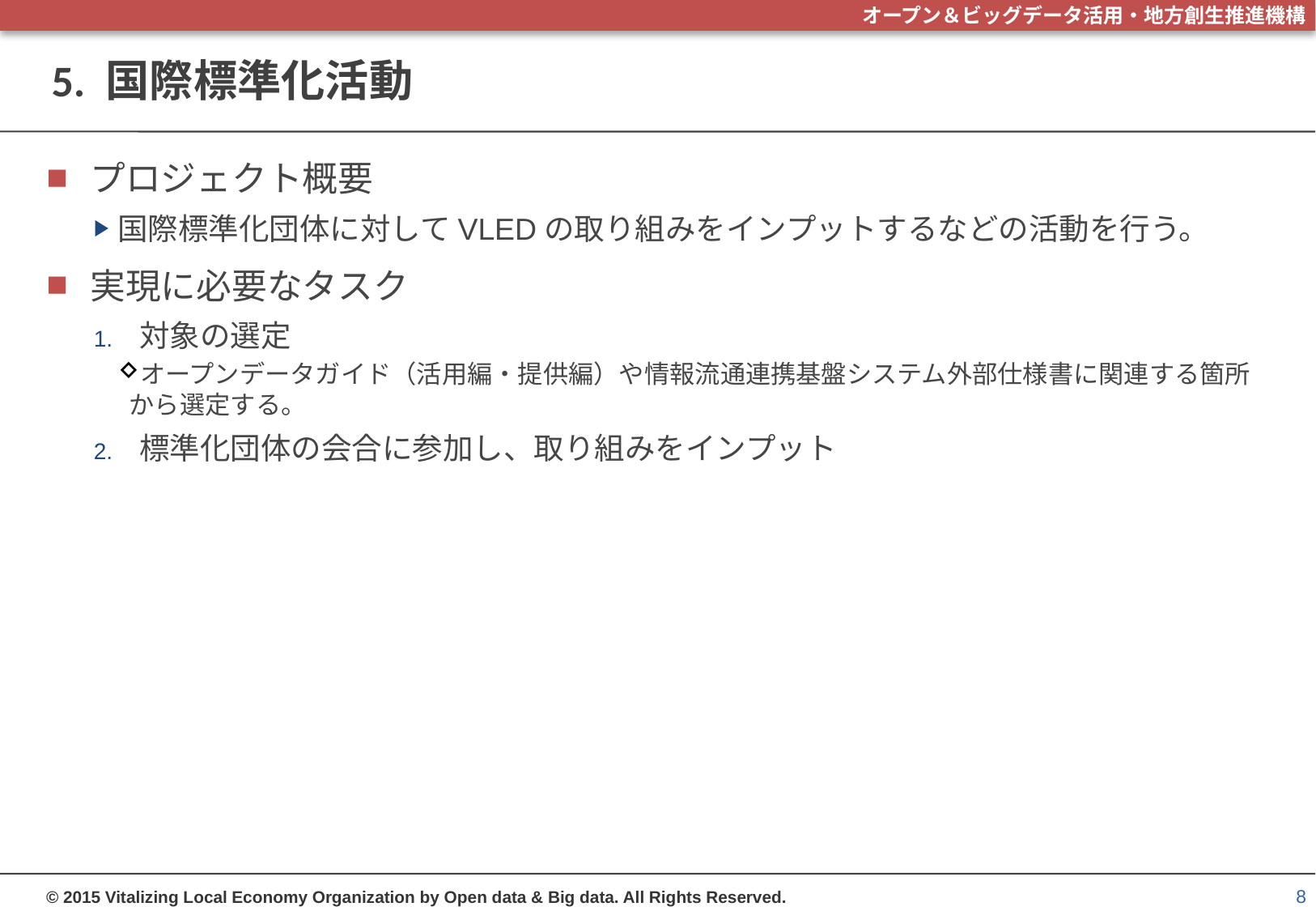

# 5. 国際標準化活動
プロジェクト概要
国際標準化団体に対してVLEDの取り組みをインプットするなどの活動を行う。
実現に必要なタスク
対象の選定
オープンデータガイド（活用編・提供編）や情報流通連携基盤システム外部仕様書に関連する箇所から選定する。
標準化団体の会合に参加し、取り組みをインプット
8